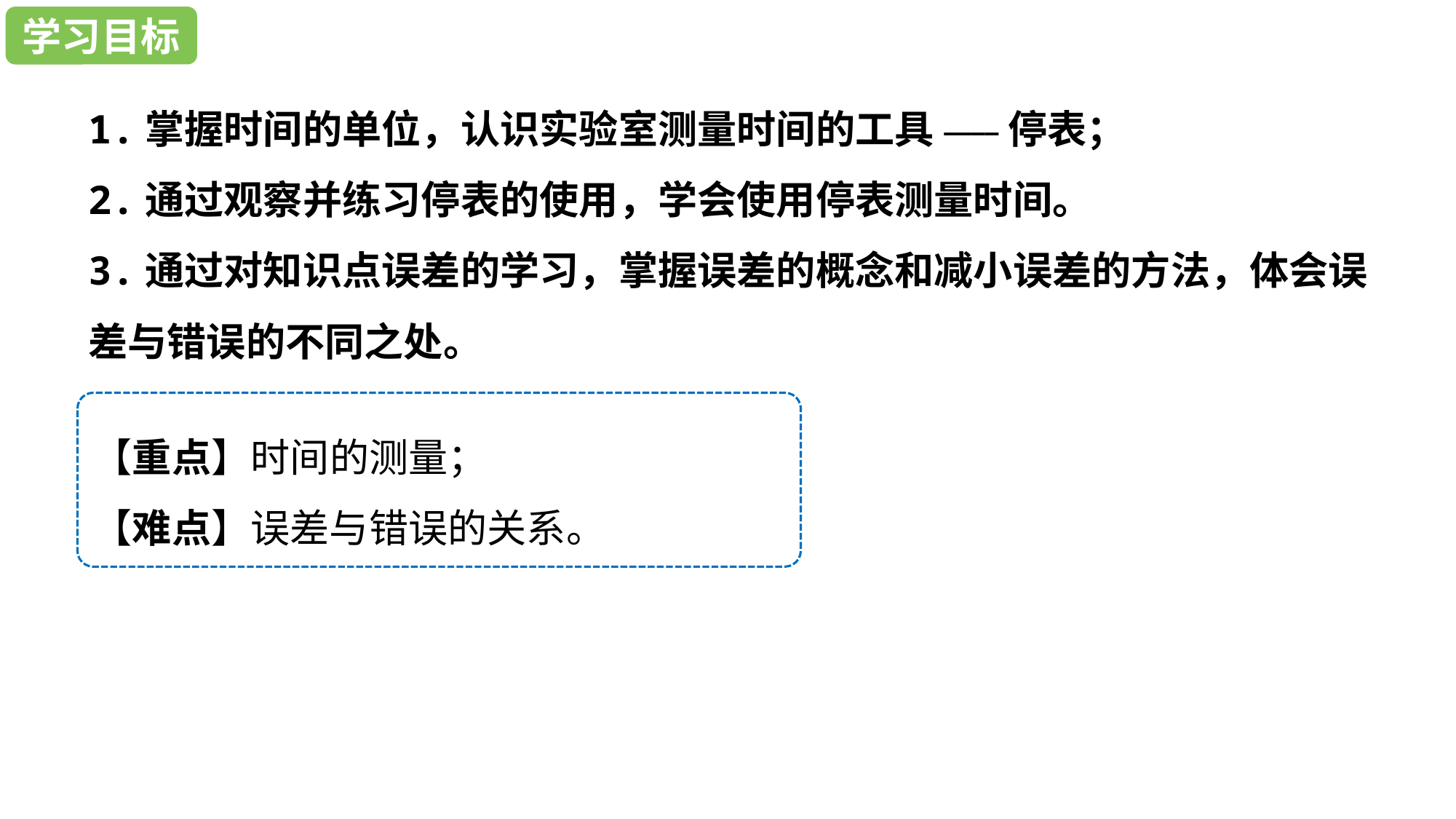

学习目标
学习目标
1.掌握时间的单位，认识实验室测量时间的工具____停表；
2.通过观察并练习停表的使用，学会使用停表测量时间。
3.通过对知识点误差的学习，掌握误差的概念和减小误差的方法，体会误差与错误的不同之处。
【重点】时间的测量；
【难点】误差与错误的关系。